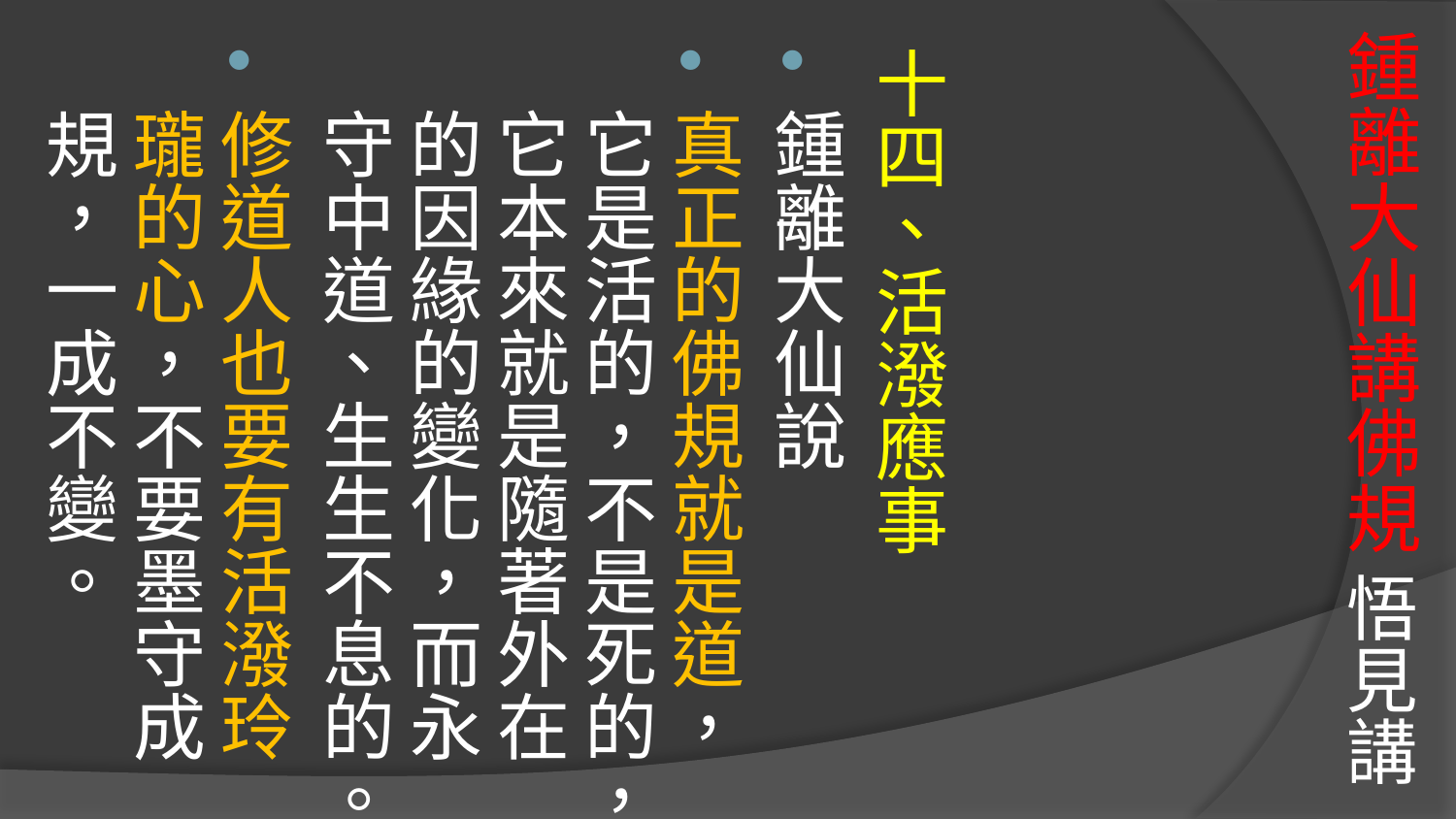

# 鍾離大仙講佛規 悟見講
十四、活潑應事
鍾離大仙說
真正的佛規就是道，它是活的，不是死的，它本來就是隨著外在的因緣的變化，而永守中道、生生不息的。
修道人也要有活潑玲瓏的心，不要墨守成規，一成不變。